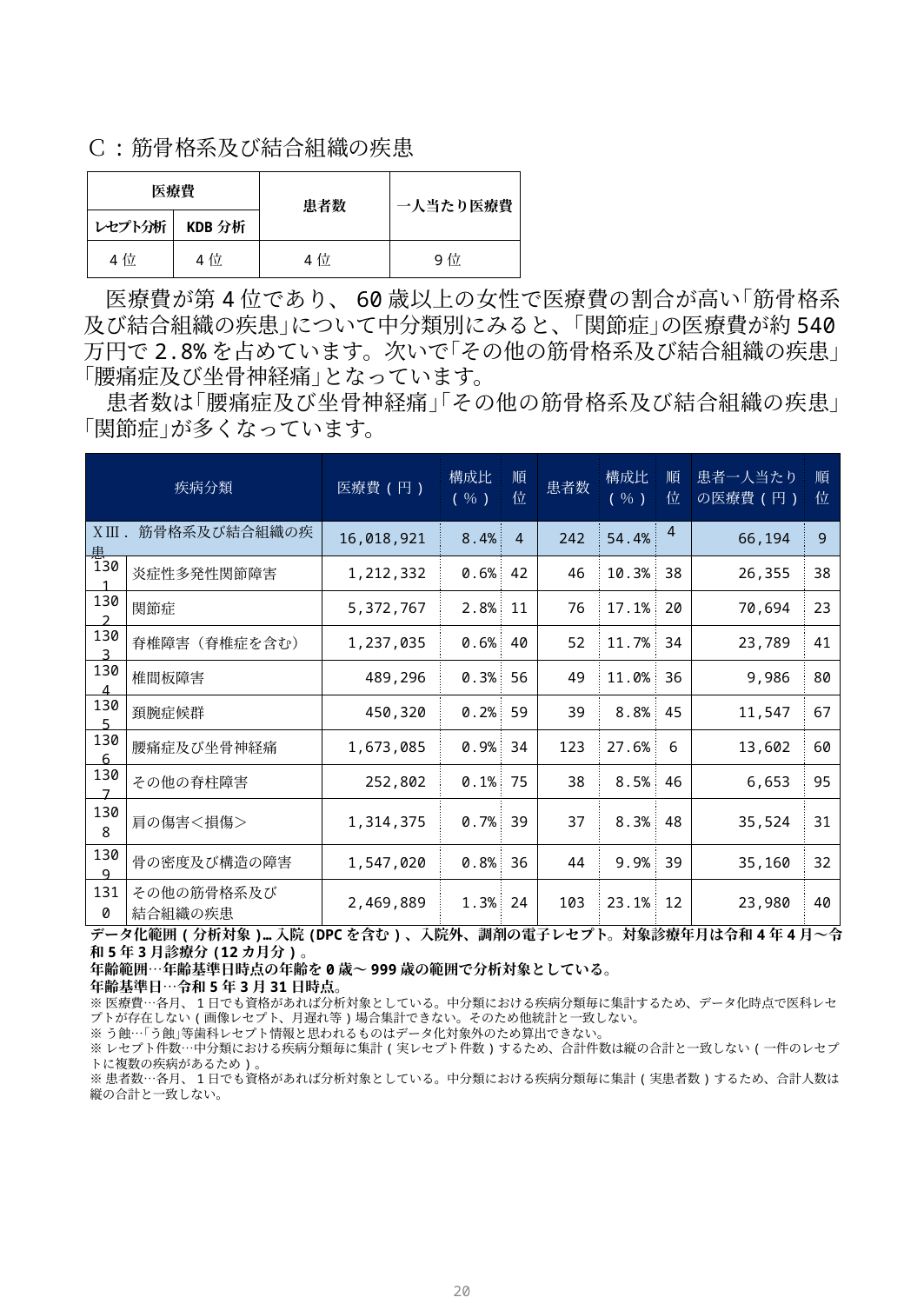

Ｃ:筋骨格系及び結合組織の疾患
| 医療費 |  | 患者数 | 一人当たり医療費 |
| --- | --- | --- | --- |
| レセプト分析 | KDB分析 |  |  |
| 4位 | 4位 | 4位 | 9位 |
　医療費が第4位であり、60歳以上の女性で医療費の割合が高い｢筋骨格系及び結合組織の疾患｣について中分類別にみると、｢関節症｣の医療費が約540万円で2.8%を占めています。次いで｢その他の筋骨格系及び結合組織の疾患｣｢腰痛症及び坐骨神経痛｣となっています。
　患者数は｢腰痛症及び坐骨神経痛｣｢その他の筋骨格系及び結合組織の疾患｣｢関節症｣が多くなっています。
| 疾病分類 |  | 医療費(円) | 構成比 (％) | 順位 | 患者数 | 構成比 (％) | 順位 | 患者一人当たりの医療費(円) | 順位 |
| --- | --- | --- | --- | --- | --- | --- | --- | --- | --- |
| ⅩⅢ．筋骨格系及び結合組織の疾患 |  | 16,018,921 | 8.4% | 4 | 242 | 54.4% | 4 | 66,194 | 9 |
| 1301 | 炎症性多発性関節障害 | 1,212,332 | 0.6% | 42 | 46 | 10.3% | 38 | 26,355 | 38 |
| 1302 | 関節症 | 5,372,767 | 2.8% | 11 | 76 | 17.1% | 20 | 70,694 | 23 |
| 1303 | 脊椎障害（脊椎症を含む） | 1,237,035 | 0.6% | 40 | 52 | 11.7% | 34 | 23,789 | 41 |
| 1304 | 椎間板障害 | 489,296 | 0.3% | 56 | 49 | 11.0% | 36 | 9,986 | 80 |
| 1305 | 頚腕症候群 | 450,320 | 0.2% | 59 | 39 | 8.8% | 45 | 11,547 | 67 |
| 1306 | 腰痛症及び坐骨神経痛 | 1,673,085 | 0.9% | 34 | 123 | 27.6% | 6 | 13,602 | 60 |
| 1307 | その他の脊柱障害 | 252,802 | 0.1% | 75 | 38 | 8.5% | 46 | 6,653 | 95 |
| 1308 | 肩の傷害＜損傷＞ | 1,314,375 | 0.7% | 39 | 37 | 8.3% | 48 | 35,524 | 31 |
| 1309 | 骨の密度及び構造の障害 | 1,547,020 | 0.8% | 36 | 44 | 9.9% | 39 | 35,160 | 32 |
| 1310 | その他の筋骨格系及び 結合組織の疾患 | 2,469,889 | 1.3% | 24 | 103 | 23.1% | 12 | 23,980 | 40 |
データ化範囲(分析対象)…入院(DPCを含む)、入院外、調剤の電子レセプト。対象診療年月は令和4年4月～令和5年3月診療分(12カ月分)。
年齢範囲…年齢基準日時点の年齢を0歳～999歳の範囲で分析対象としている。
年齢基準日…令和5年3月31日時点。
※医療費…各月、1日でも資格があれば分析対象としている。中分類における疾病分類毎に集計するため、データ化時点で医科レセプトが存在しない(画像レセプト、月遅れ等)場合集計できない。そのため他統計と一致しない。
※う蝕…｢う蝕｣等歯科レセプト情報と思われるものはデータ化対象外のため算出できない。
※レセプト件数…中分類における疾病分類毎に集計(実レセプト件数)するため、合計件数は縦の合計と一致しない(一件のレセプトに複数の疾病があるため)。
※患者数…各月、1日でも資格があれば分析対象としている。中分類における疾病分類毎に集計(実患者数)するため、合計人数は縦の合計と一致しない。
20